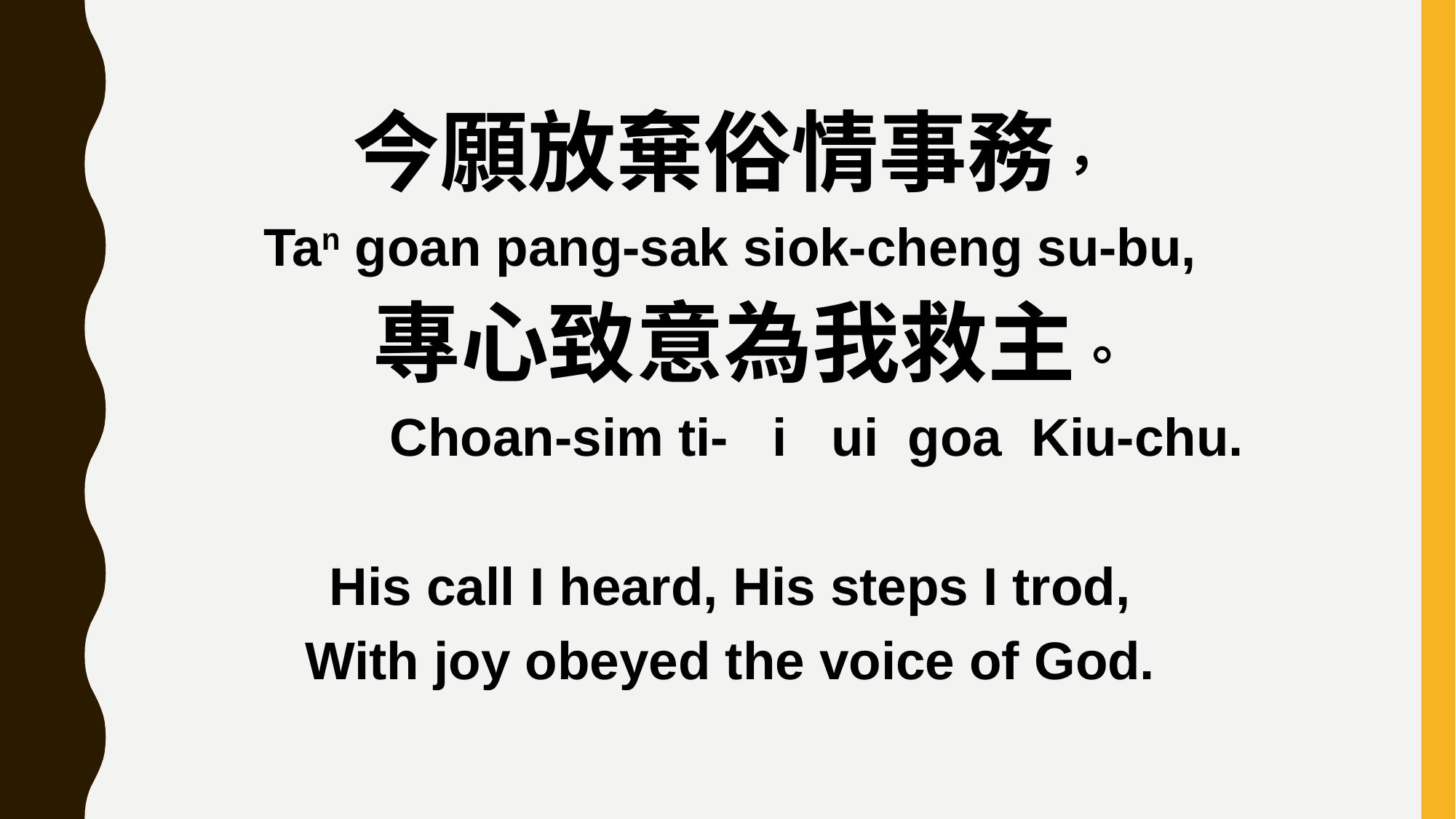

今願放棄俗情事務，
Tan goan pang-sak siok-cheng su-bu,
 專心致意為我救主。
             Choan-sim ti-   i   ui  goa  Kiu-chu.

His call I heard, His steps I trod,
With joy obeyed the voice of God.